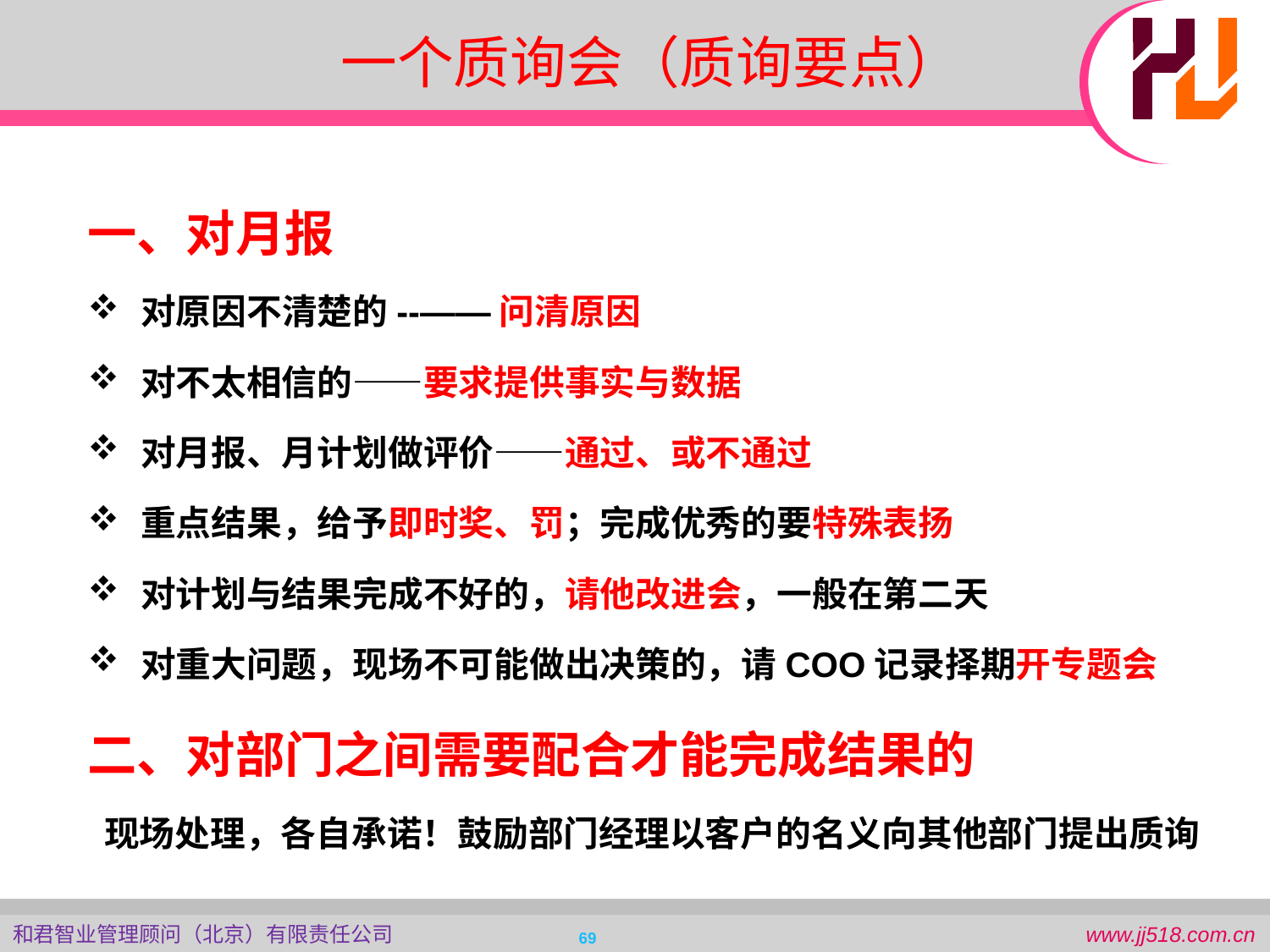

一个质询会（质询要点）
一、对月报
对原因不清楚的--——问清原因
对不太相信的——要求提供事实与数据
对月报、月计划做评价——通过、或不通过
重点结果，给予即时奖、罚；完成优秀的要特殊表扬
对计划与结果完成不好的，请他改进会，一般在第二天
对重大问题，现场不可能做出决策的，请COO记录择期开专题会
二、对部门之间需要配合才能完成结果的
 现场处理，各自承诺！鼓励部门经理以客户的名义向其他部门提出质询
 69